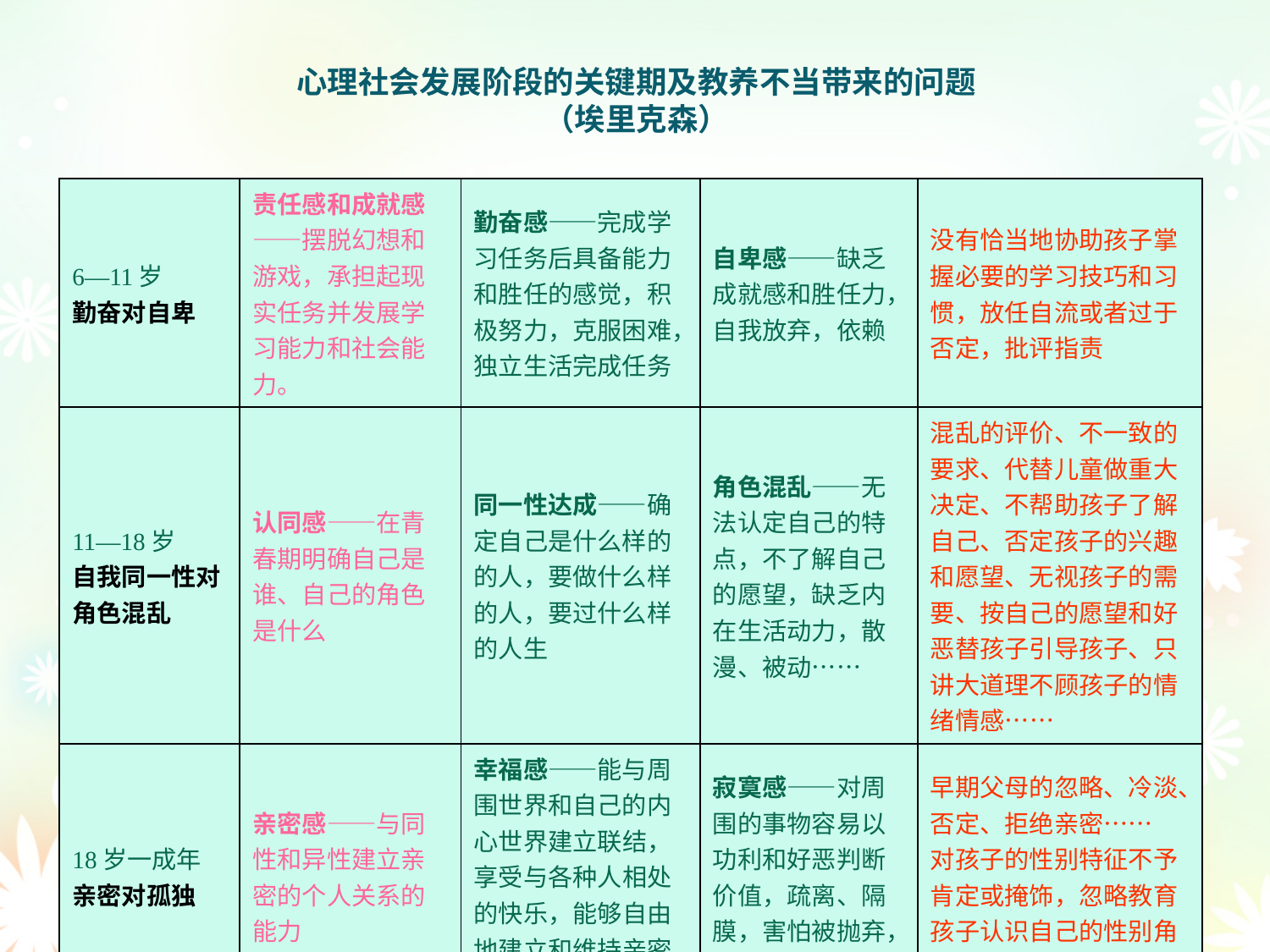

# 心理社会发展阶段的关键期及教养不当带来的问题 （埃里克森）
| 6—11岁 勤奋对自卑 | 责任感和成就感——摆脱幻想和游戏，承担起现实任务并发展学习能力和社会能力。 | 勤奋感——完成学习任务后具备能力和胜任的感觉，积极努力，克服困难，独立生活完成任务 | 自卑感——缺乏成就感和胜任力，自我放弃，依赖 | 没有恰当地协助孩子掌握必要的学习技巧和习惯，放任自流或者过于否定，批评指责 |
| --- | --- | --- | --- | --- |
| 11—18岁 自我同一性对角色混乱 | 认同感——在青春期明确自己是谁、自己的角色是什么 | 同一性达成——确定自己是什么样的的人，要做什么样的人，要过什么样的人生 | 角色混乱——无法认定自己的特点，不了解自己的愿望，缺乏内在生活动力，散漫、被动…… | 混乱的评价、不一致的要求、代替儿童做重大决定、不帮助孩子了解自己、否定孩子的兴趣和愿望、无视孩子的需要、按自己的愿望和好恶替孩子引导孩子、只讲大道理不顾孩子的情绪情感…… |
| 18岁一成年 亲密对孤独 | 亲密感——与同性和异性建立亲密的个人关系的能力 | 幸福感——能与周围世界和自己的内心世界建立联结，享受与各种人相处的快乐，能够自由地建立和维持亲密关系 | 寂寞感——对周围的事物容易以功利和好恶判断价值，疏离、隔膜，害怕被抛弃，喜欢否定他人 | 早期父母的忽略、冷淡、否定、拒绝亲密…… 对孩子的性别特征不予肯定或掩饰，忽略教育孩子认识自己的性别角色…… |